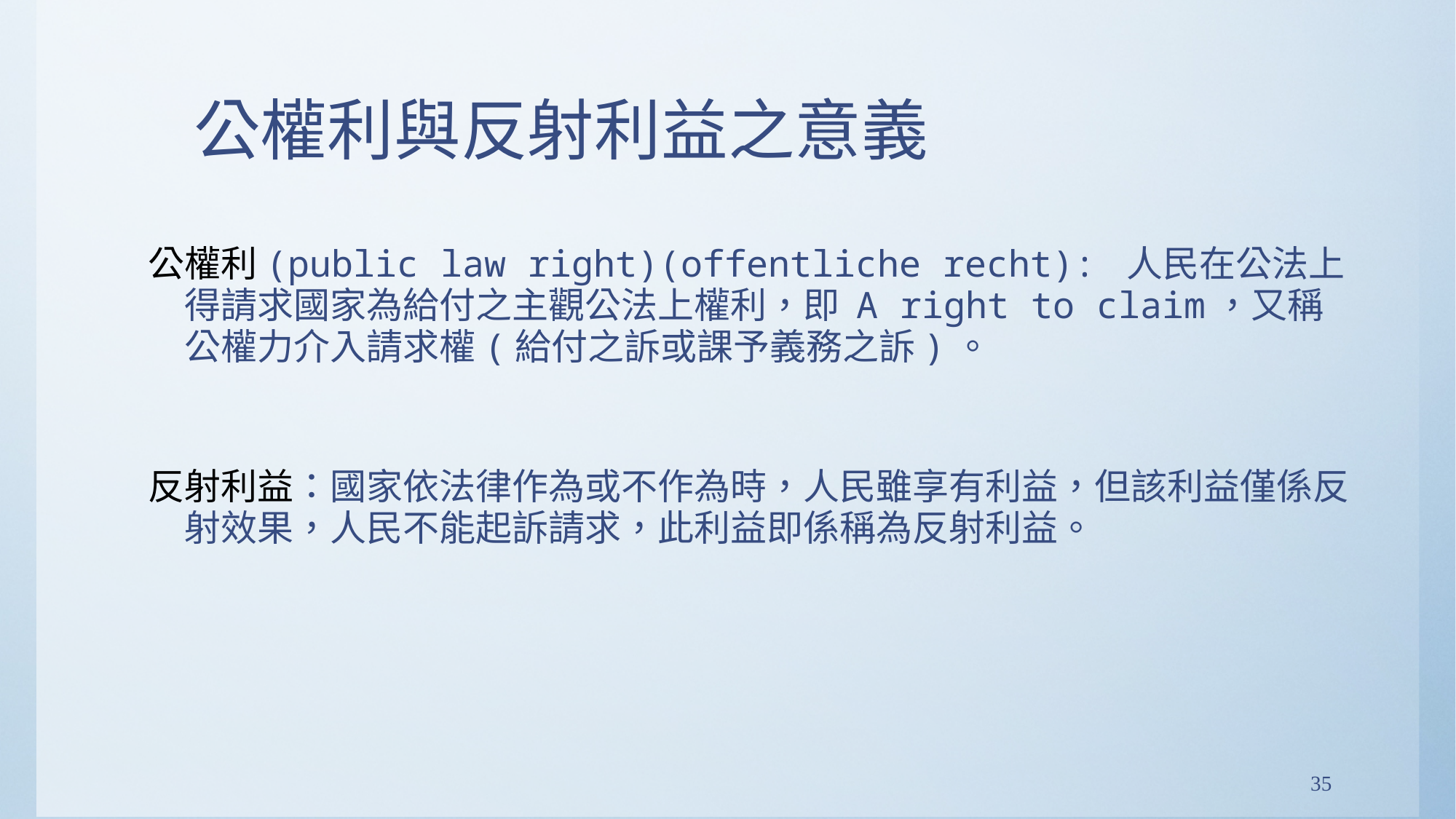

# 公權利與反射利益之意義
公權利(public law right)(offentliche recht): 人民在公法上得請求國家為給付之主觀公法上權利，即 A right to claim，又稱公權力介入請求權(給付之訴或課予義務之訴)。

反射利益：國家依法律作為或不作為時，人民雖享有利益，但該利益僅係反射效果，人民不能起訴請求，此利益即係稱為反射利益。
35